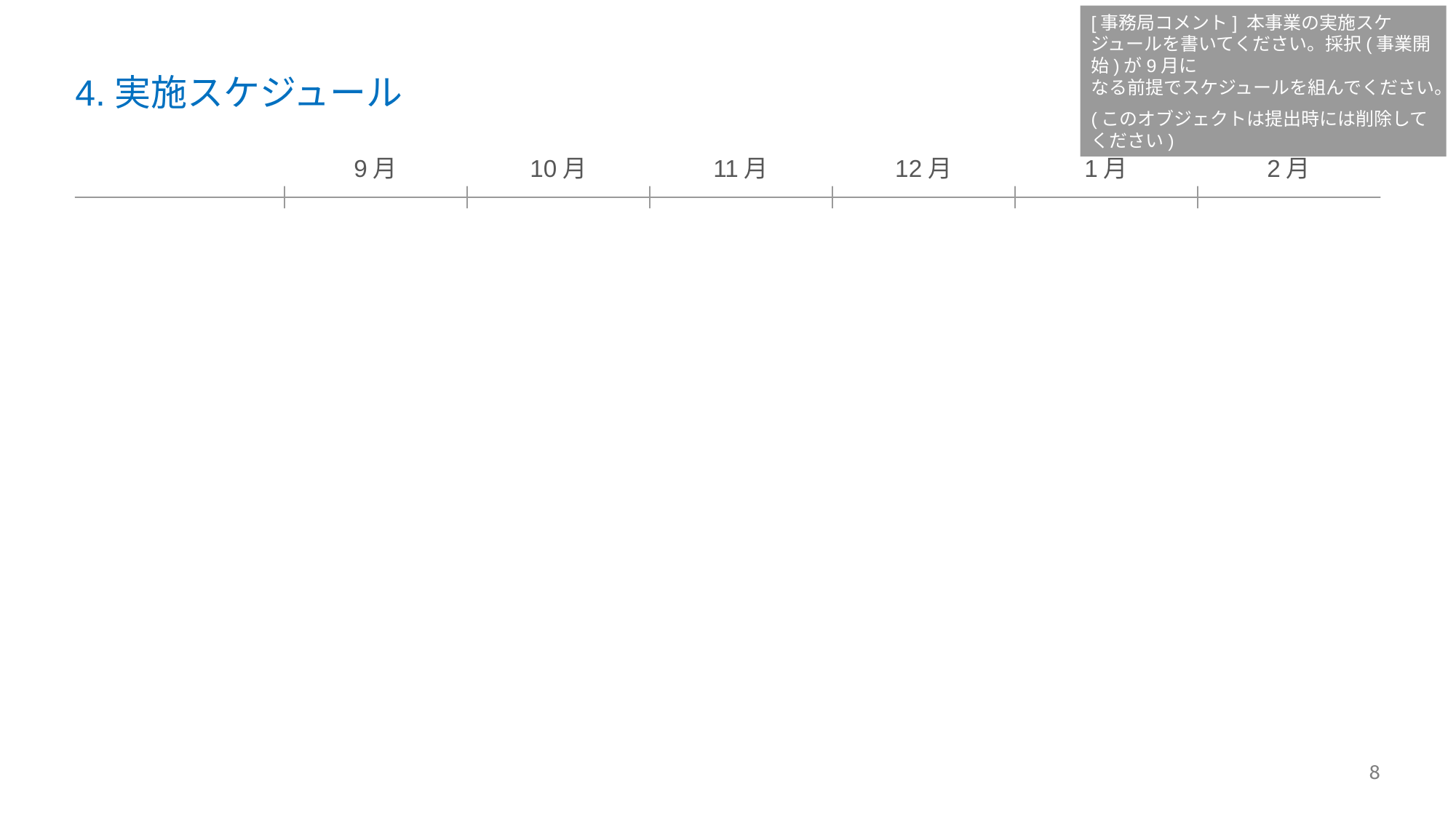

[事務局コメント] 本事業の実施スケジュールを書いてください。採択(事業開始)が9月に
なる前提でスケジュールを組んでください。
(このオブジェクトは提出時には削除してください)
# 4.実施スケジュール
9月
10月
11月
12月
1月
2月